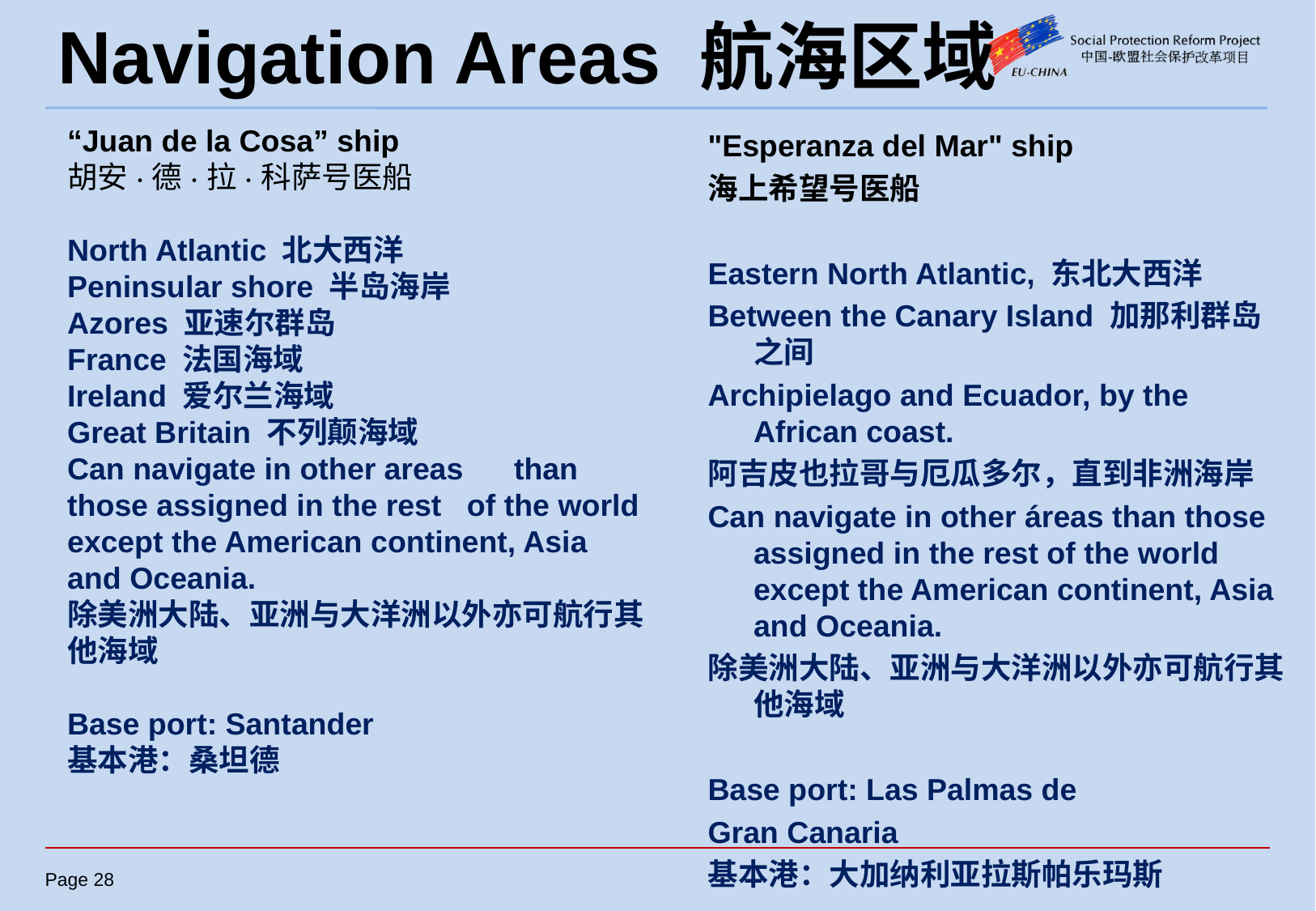

# Navigation Areas 航海区域
“Juan de la Cosa” ship
胡安·德·拉·科萨号医船

North Atlantic 北大西洋
Peninsular shore 半岛海岸
Azores 亚速尔群岛
France 法国海域
Ireland 爱尔兰海域
Great Britain 不列颠海域
Can navigate in other areas      than those assigned in the rest   of the world except the American continent, Asia and Oceania.
除美洲大陆、亚洲与大洋洲以外亦可航行其他海域

Base port: Santander
基本港：桑坦德
"Esperanza del Mar" ship
海上希望号医船

Eastern North Atlantic, 东北大西洋
Between the Canary Island 加那利群岛之间
Archipielago and Ecuador, by the African coast.
阿吉皮也拉哥与厄瓜多尔，直到非洲海岸
Can navigate in other áreas than those assigned in the rest of the world except the American continent, Asia and Oceania.
除美洲大陆、亚洲与大洋洲以外亦可航行其他海域

Base port: Las Palmas de
Gran Canaria
基本港：大加纳利亚拉斯帕乐玛斯